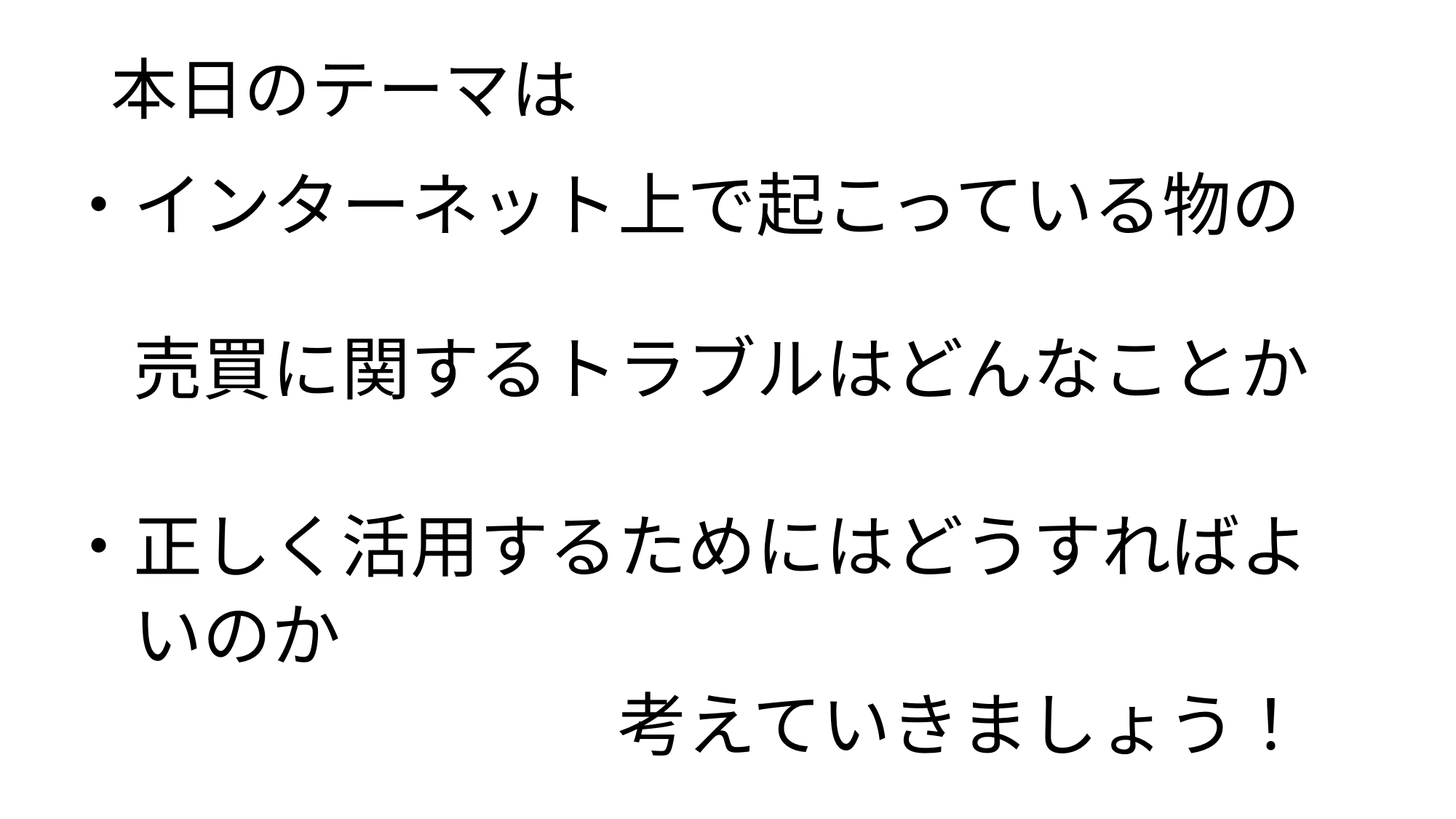

# 本日のテーマは
・インターネット上で起こっている物の
　売買に関するトラブルはどんなことか

・正しく活用するためにはどうすればよ
　いのか
　　　　　　　　考えていきましょう！